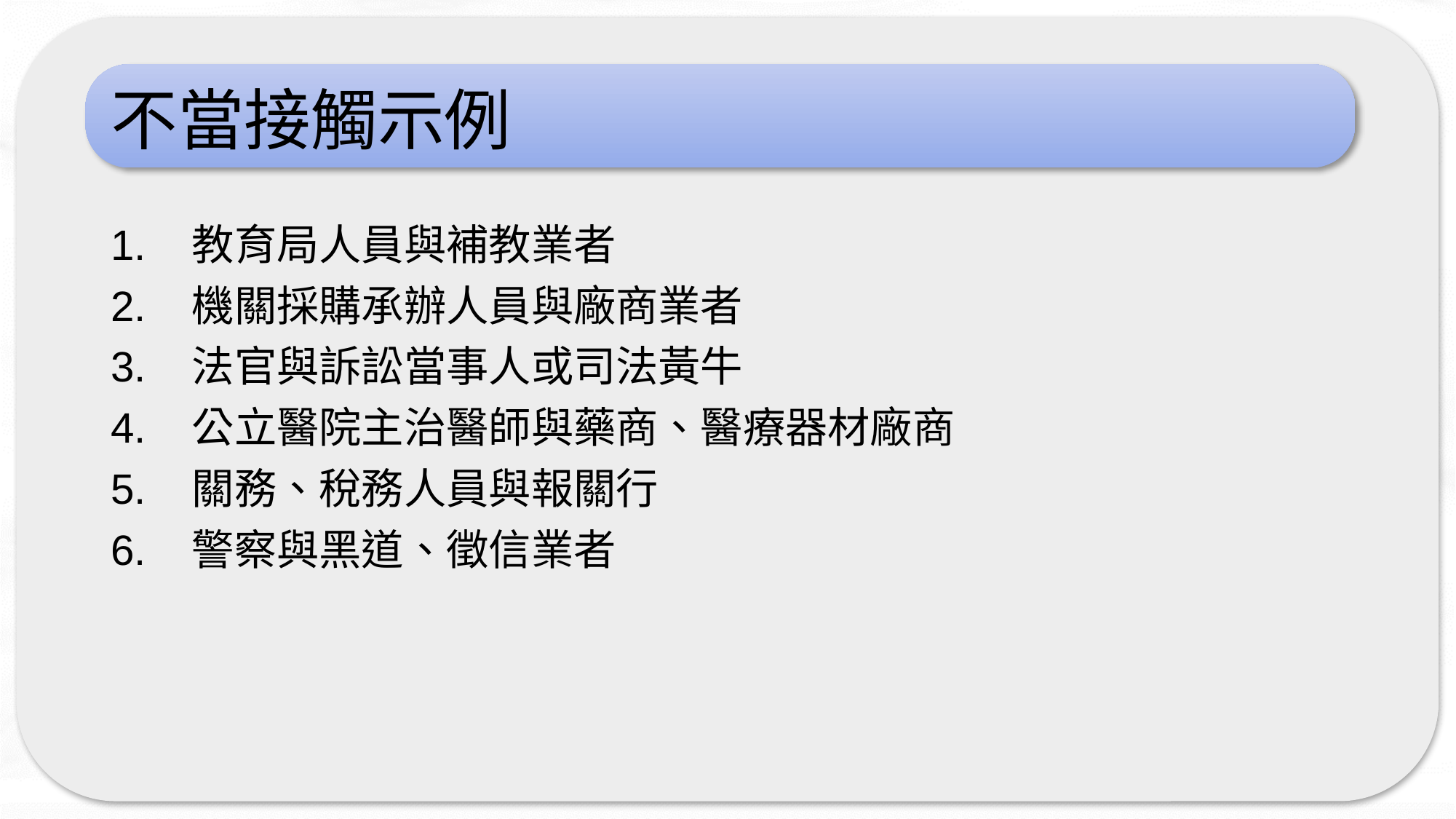

# 不當接觸示例

 教育局人員與補教業者
 機關採購承辦人員與廠商業者
 法官與訴訟當事人或司法黃牛
 公立醫院主治醫師與藥商、醫療器材廠商
 關務、稅務人員與報關行
 警察與黑道、徵信業者